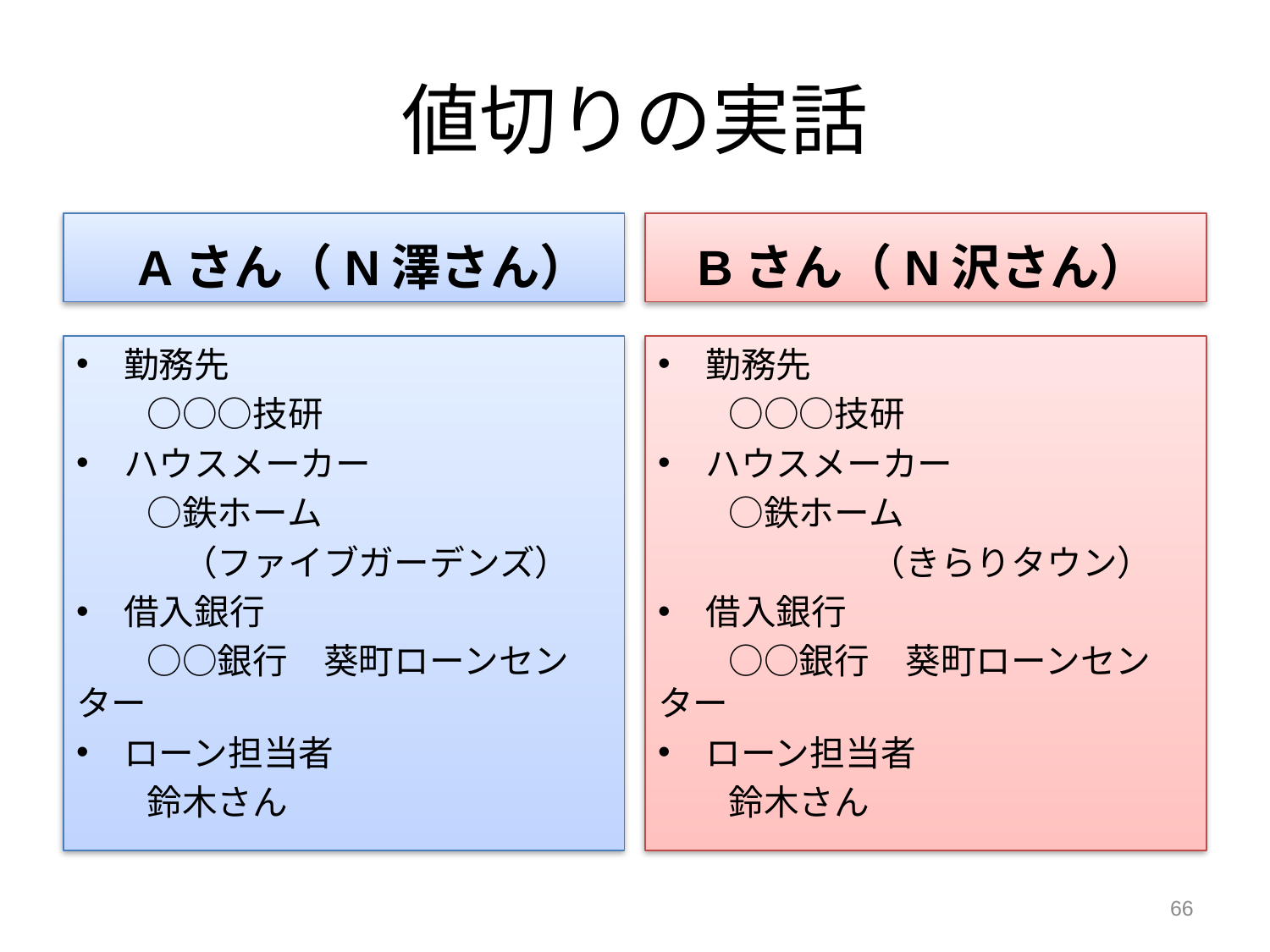

# 値切りの実話
　Aさん（N澤さん）
　Bさん（N沢さん）
勤務先
　　○○○技研
ハウスメーカー
　　○鉄ホーム
　　　（ファイブガーデンズ）
借入銀行
　　○○銀行　葵町ローンセンター
ローン担当者
　　鈴木さん
勤務先
　　○○○技研
ハウスメーカー
　　○鉄ホーム
　　　　　　（きらりタウン）
借入銀行
　　○○銀行　葵町ローンセンター
ローン担当者
　　鈴木さん
66